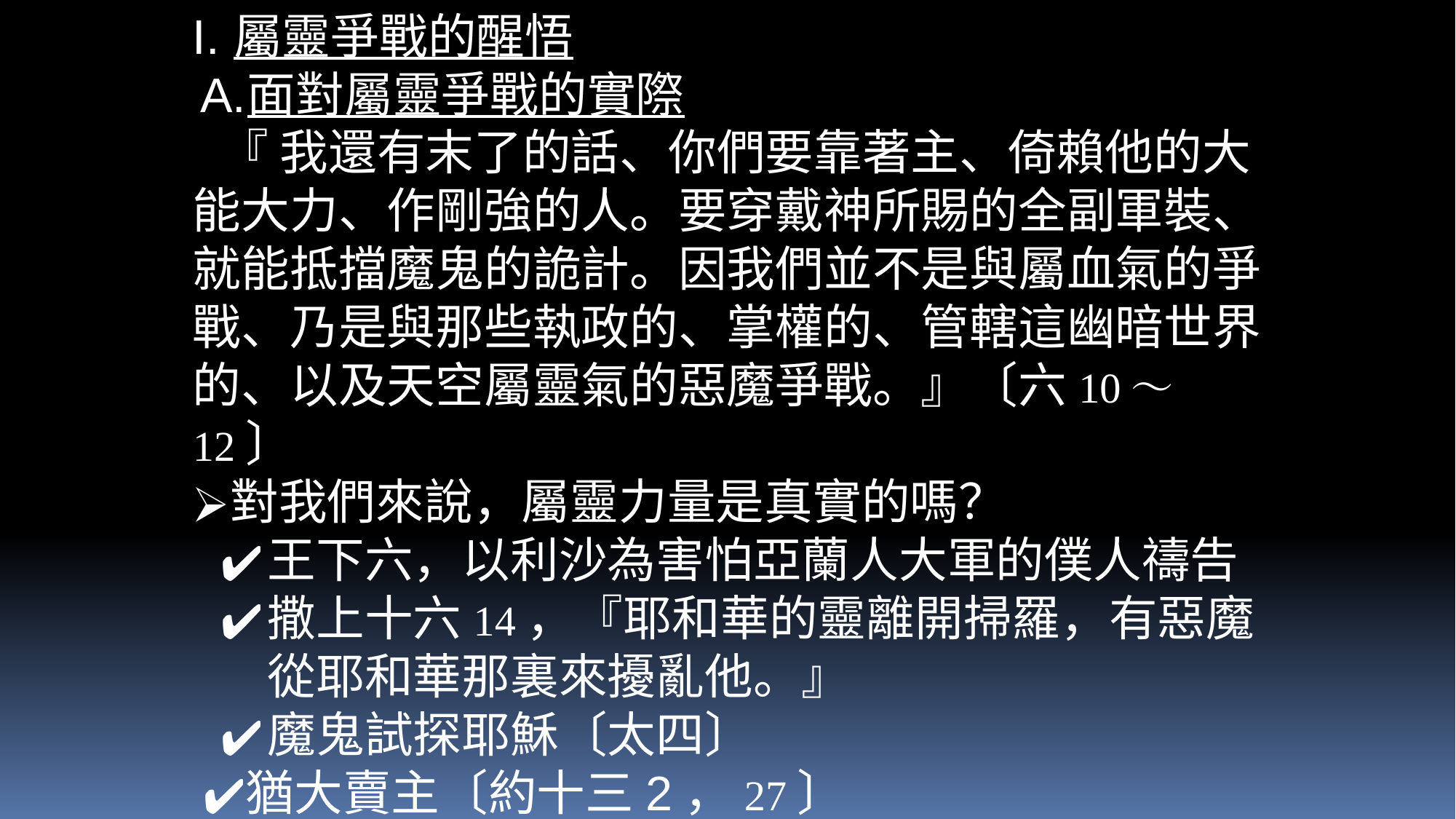

屬靈爭戰的醒悟
面對屬靈爭戰的實際
『 我還有末了的話、你們要靠著主、倚賴他的大能大力、作剛強的人。要穿戴神所賜的全副軍裝、就能抵擋魔鬼的詭計。因我們並不是與屬血氣的爭戰、乃是與那些執政的、掌權的、管轄這幽暗世界的、以及天空屬靈氣的惡魔爭戰。』〔六10～12〕
對我們來說，屬靈力量是真實的嗎？
王下六，以利沙為害怕亞蘭人大軍的僕人禱告
撒上十六14，『耶和華的靈離開掃羅，有惡魔從耶和華那裏來擾亂他。』
魔鬼試探耶穌〔太四〕
猶大賣主〔約十三2，27〕
彼得的警告〔彼前五8〕